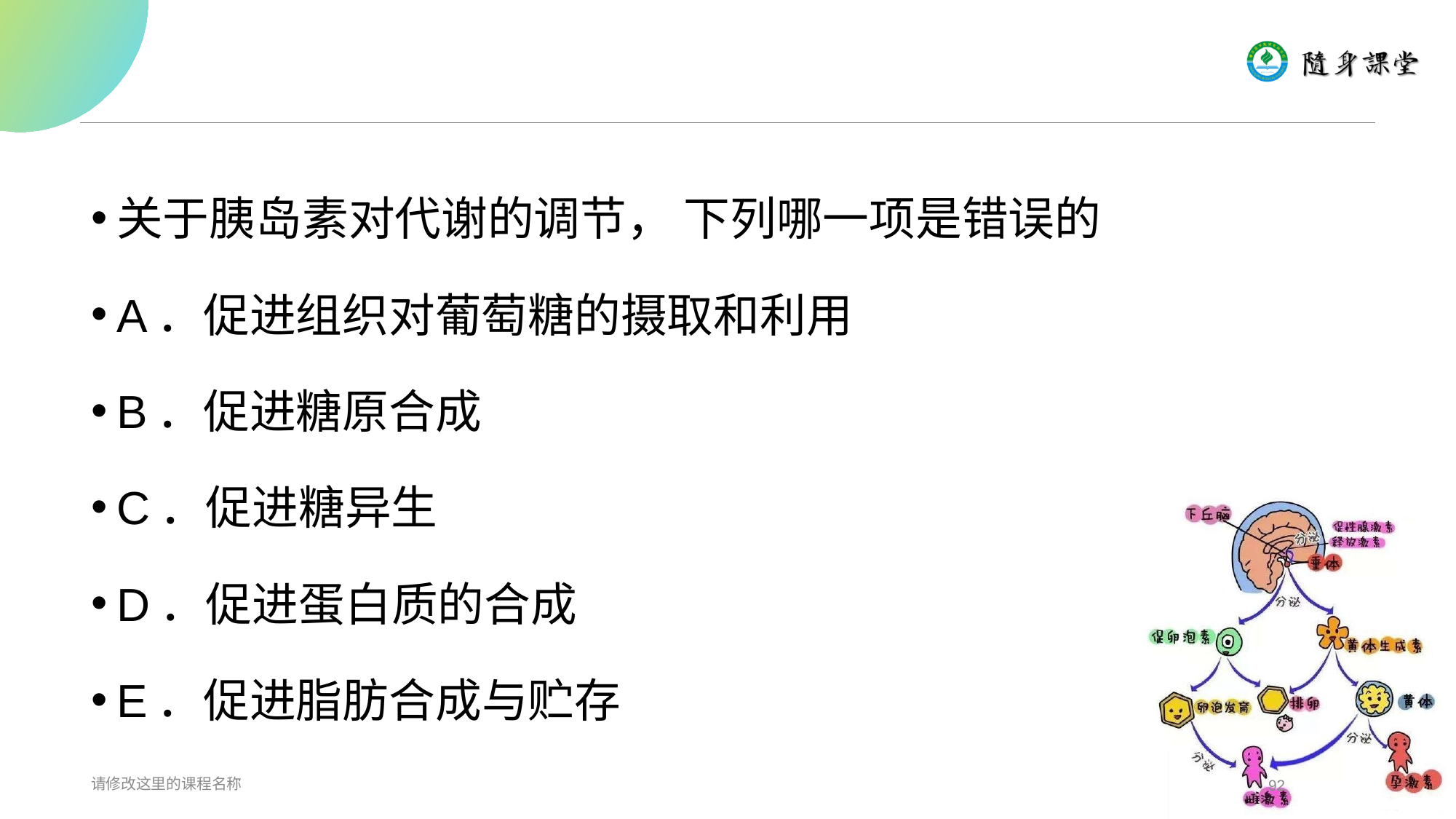

#
关于胰岛素对代谢的调节， 下列哪一项是错误的
A．促进组织对葡萄糖的摄取和利用
B．促进糖原合成
C．促进糖异生
D．促进蛋白质的合成
E．促进脂肪合成与贮存
请修改这里的课程名称
92